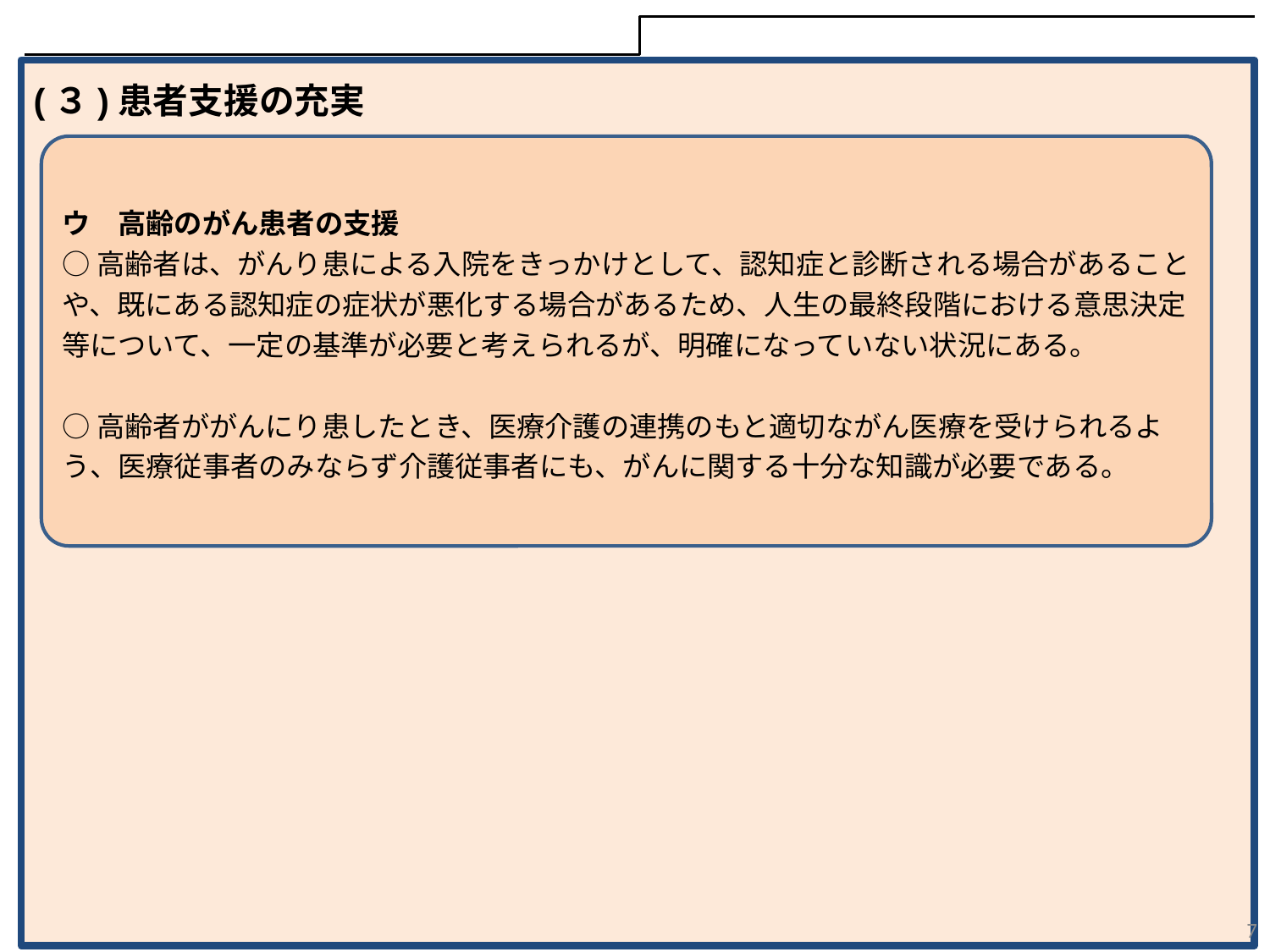

(３)患者支援の充実

ウ　高齢のがん患者の支援
○高齢者は、がんり患による入院をきっかけとして、認知症と診断される場合があることや、既にある認知症の症状が悪化する場合があるため、人生の最終段階における意思決定等について、一定の基準が必要と考えられるが、明確になっていない状況にある。

○高齢者ががんにり患したとき、医療介護の連携のもと適切ながん医療を受けられるよう、医療従事者のみならず介護従事者にも、がんに関する十分な知識が必要である。
7